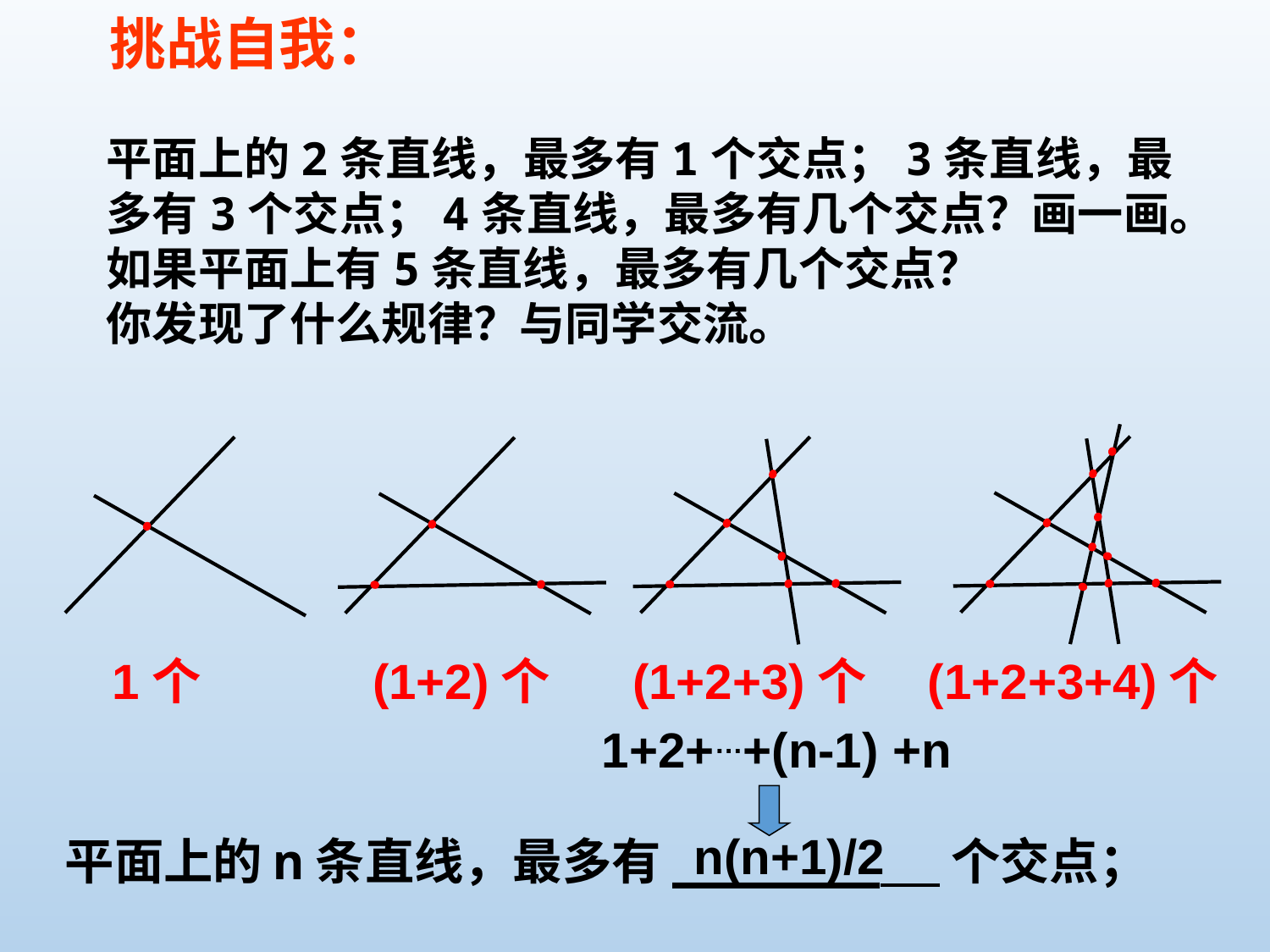

挑战自我：
平面上的2条直线，最多有1个交点；3条直线，最多有3个交点；4条直线，最多有几个交点？画一画。
如果平面上有5条直线，最多有几个交点？
你发现了什么规律？与同学交流。

1个
(1+2)个
(1+2+3)个
(1+2+3+4)个
1+2+…+(n-1) +n

n(n+1)/2
平面上的n条直线，最多有_______  个交点；